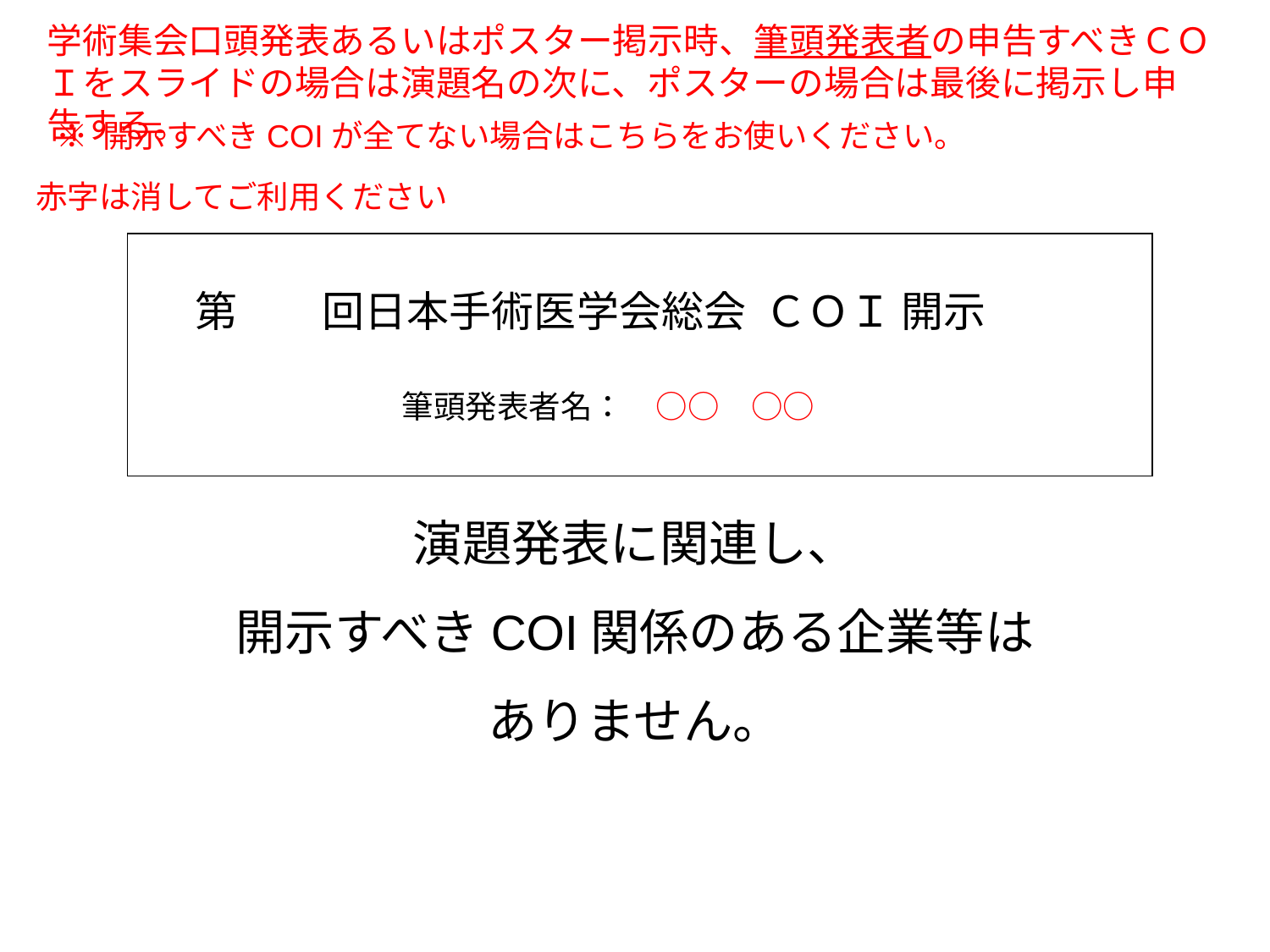

学術集会口頭発表あるいはポスター掲示時、筆頭発表者の申告すべきＣＯＩをスライドの場合は演題名の次に、ポスターの場合は最後に掲示し申告する。
※ 開示すべきCOIが全てない場合はこちらをお使いください。
赤字は消してご利用ください
第　　回日本手術医学会総会  ＣＯＩ 開示

筆頭発表者名：　○○　○○
演題発表に関連し、
開示すべきCOI関係のある企業等は
ありません。